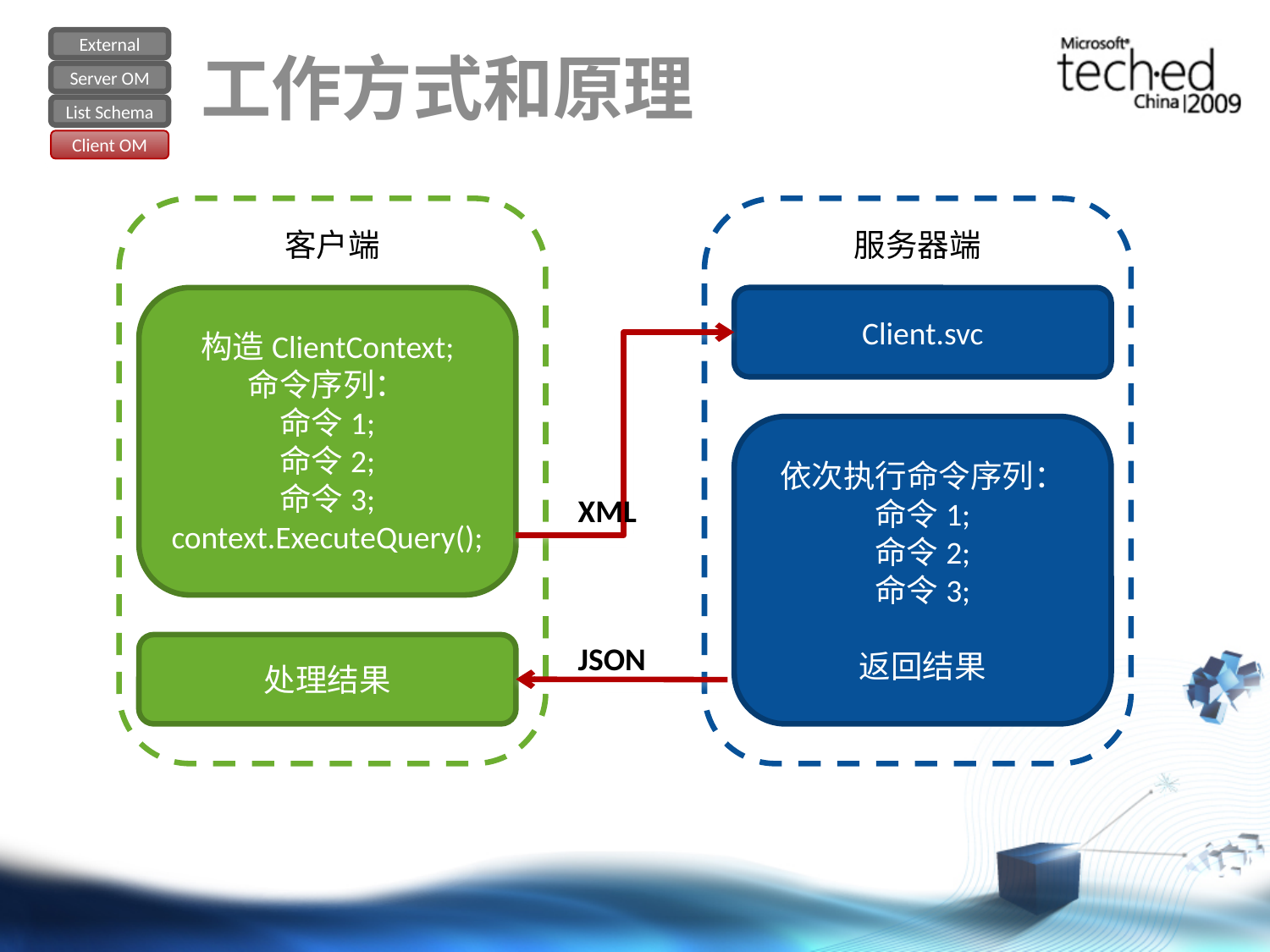

External
Server OM
List Schema
Client OM
# 工作方式和原理
客户端
服务器端
构造ClientContext;
命令序列：
命令1;
命令2;
命令3;
context.ExecuteQuery();
Client.svc
依次执行命令序列：
命令1;
命令2;
命令3;

返回结果
XML
JSON
处理结果